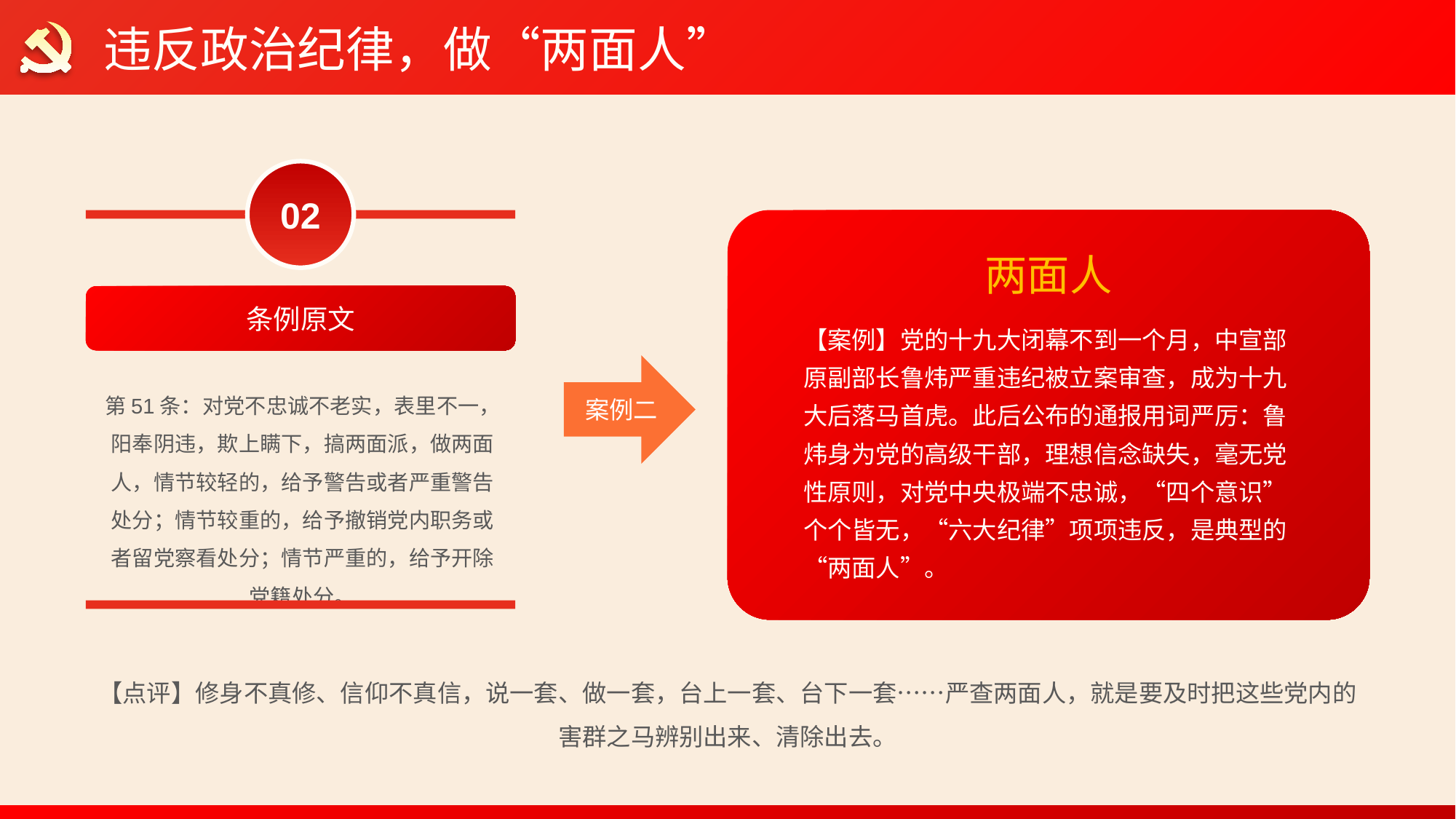

违反政治纪律，做“两面人”
02

两面人
【案例】党的十九大闭幕不到一个月，中宣部原副部长鲁炜严重违纪被立案审查，成为十九大后落马首虎。此后公布的通报用词严厉：鲁炜身为党的高级干部，理想信念缺失，毫无党性原则，对党中央极端不忠诚，“四个意识”个个皆无，“六大纪律”项项违反，是典型的“两面人”。
条例原文
案例二
第51条：对党不忠诚不老实，表里不一，阳奉阴违，欺上瞒下，搞两面派，做两面人，情节较轻的，给予警告或者严重警告处分；情节较重的，给予撤销党内职务或者留党察看处分；情节严重的，给予开除党籍处分。

【点评】修身不真修、信仰不真信，说一套、做一套，台上一套、台下一套……严查两面人，就是要及时把这些党内的害群之马辨别出来、清除出去。